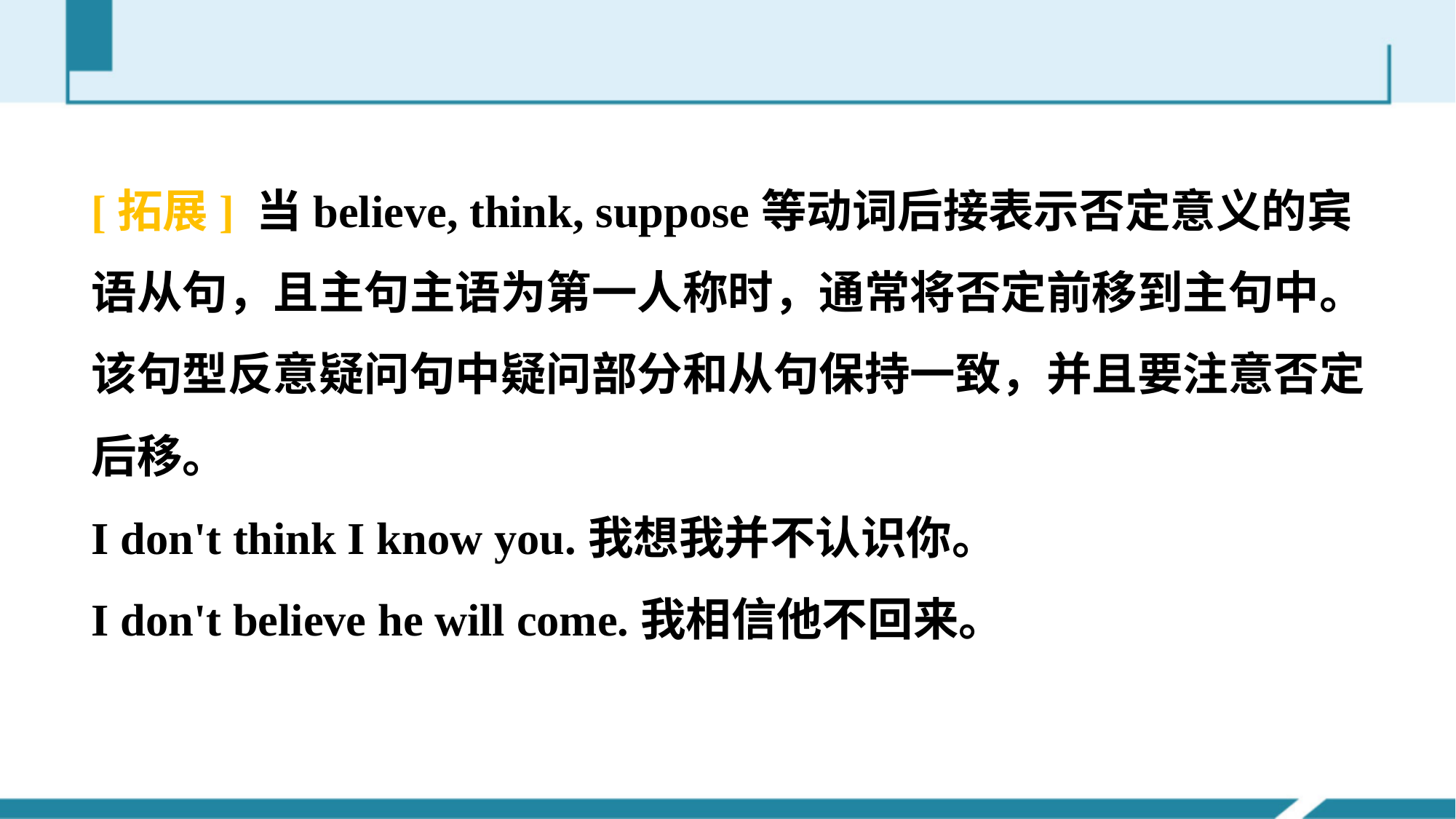

[拓展] 当believe, think, suppose等动词后接表示否定意义的宾语从句，且主句主语为第一人称时，通常将否定前移到主句中。该句型反意疑问句中疑问部分和从句保持一致，并且要注意否定后移。
I don't think I know you.我想我并不认识你。
I don't believe he will come.我相信他不回来。